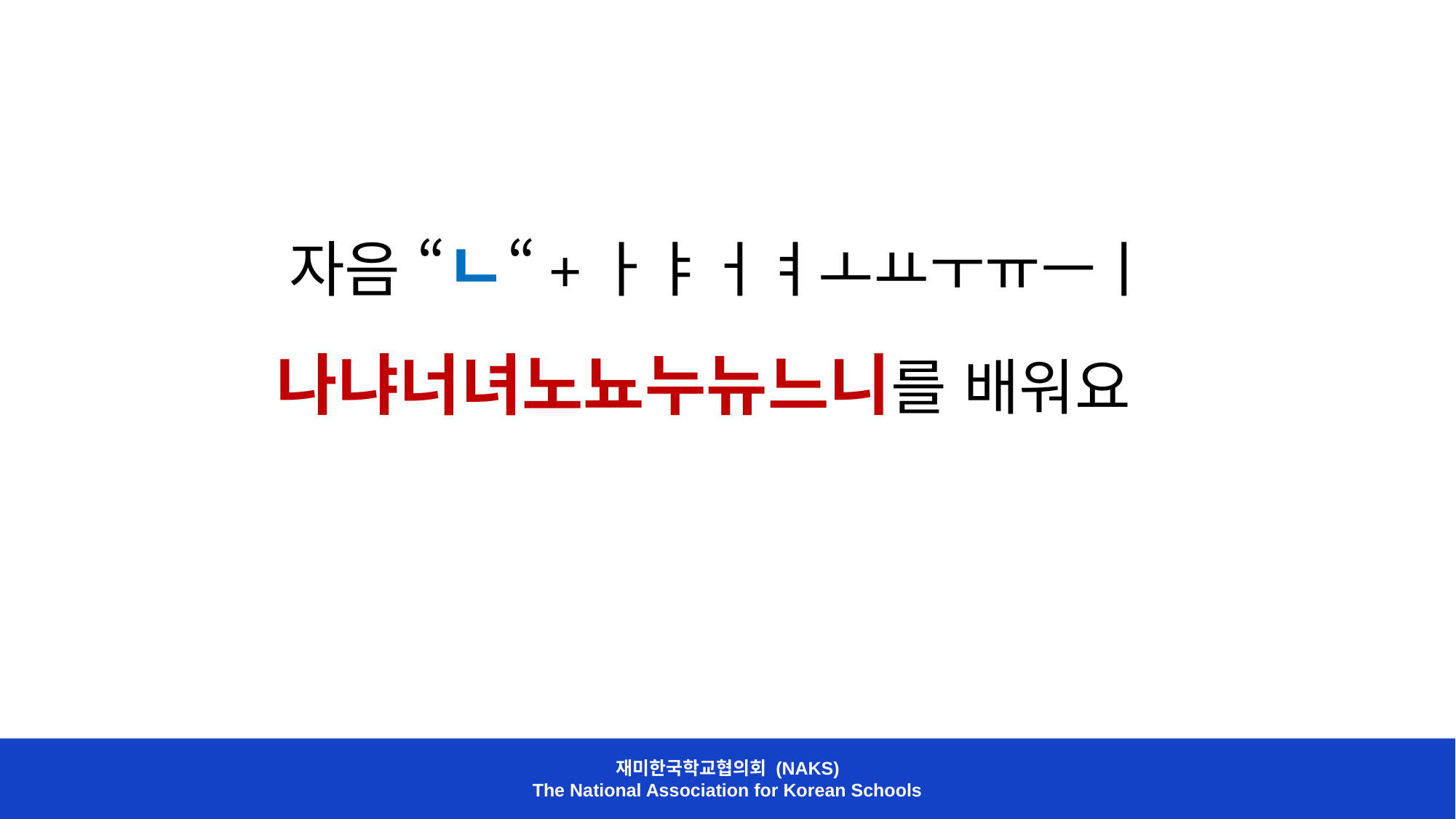

자음 “ㄴ“+ㅏㅑㅓㅕㅗㅛㅜㅠㅡㅣ
나냐너녀노뇨누뉴느니를 배워요
재미한국학교협의회 (NAKS)
The National Association for Korean Schools